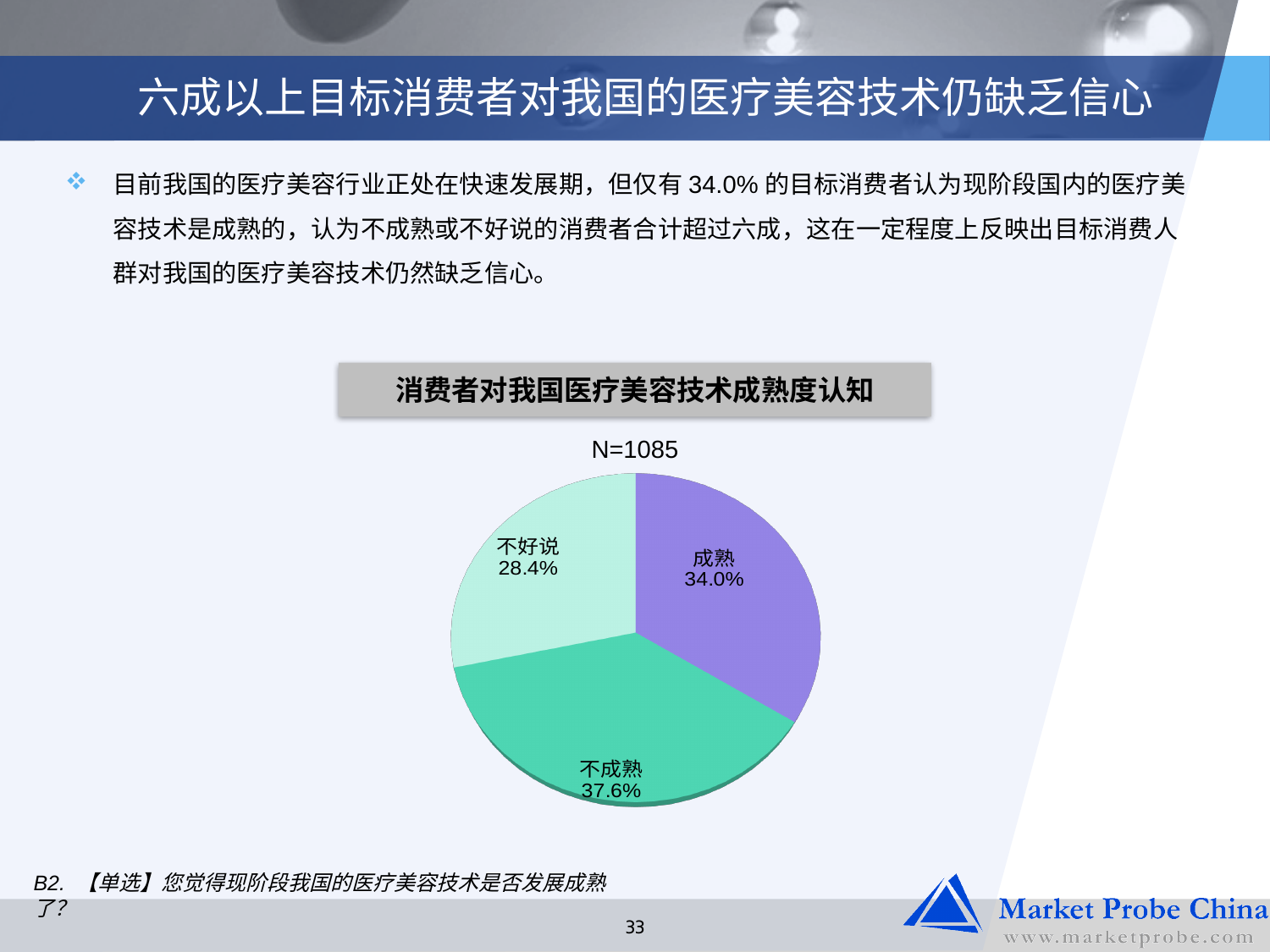

# 六成以上目标消费者对我国的医疗美容技术仍缺乏信心
目前我国的医疗美容行业正处在快速发展期，但仅有34.0%的目标消费者认为现阶段国内的医疗美容技术是成熟的，认为不成熟或不好说的消费者合计超过六成，这在一定程度上反映出目标消费人群对我国的医疗美容技术仍然缺乏信心。
消费者对我国医疗美容技术成熟度认知
N=1085

[unsupported chart]

B2. 【单选】您觉得现阶段我国的医疗美容技术是否发展成熟了？
33